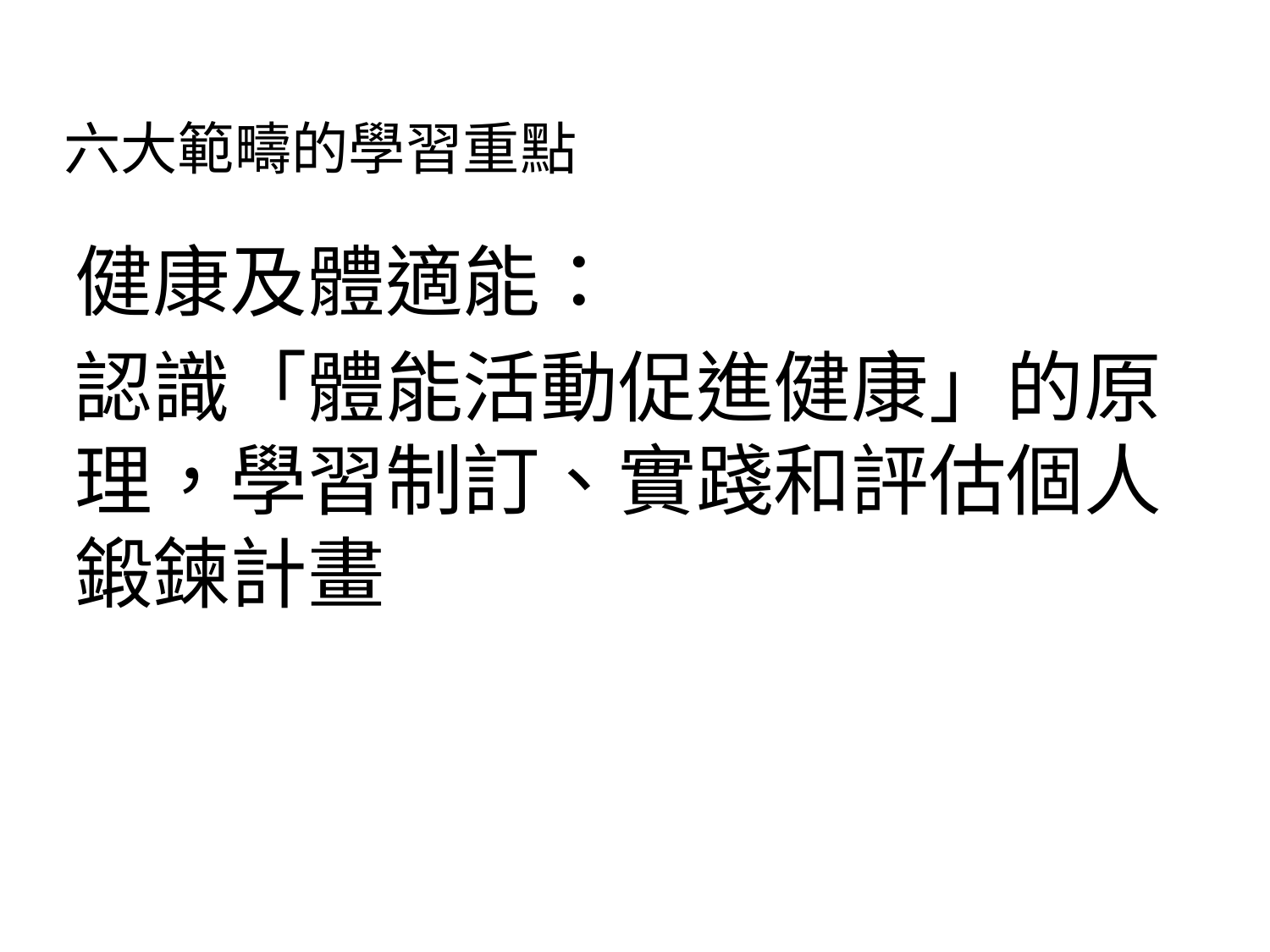

# 六大範疇的學習重點
健康及體適能：
認識「體能活動促進健康」的原理，學習制訂、實踐和評估個人鍛鍊計畫